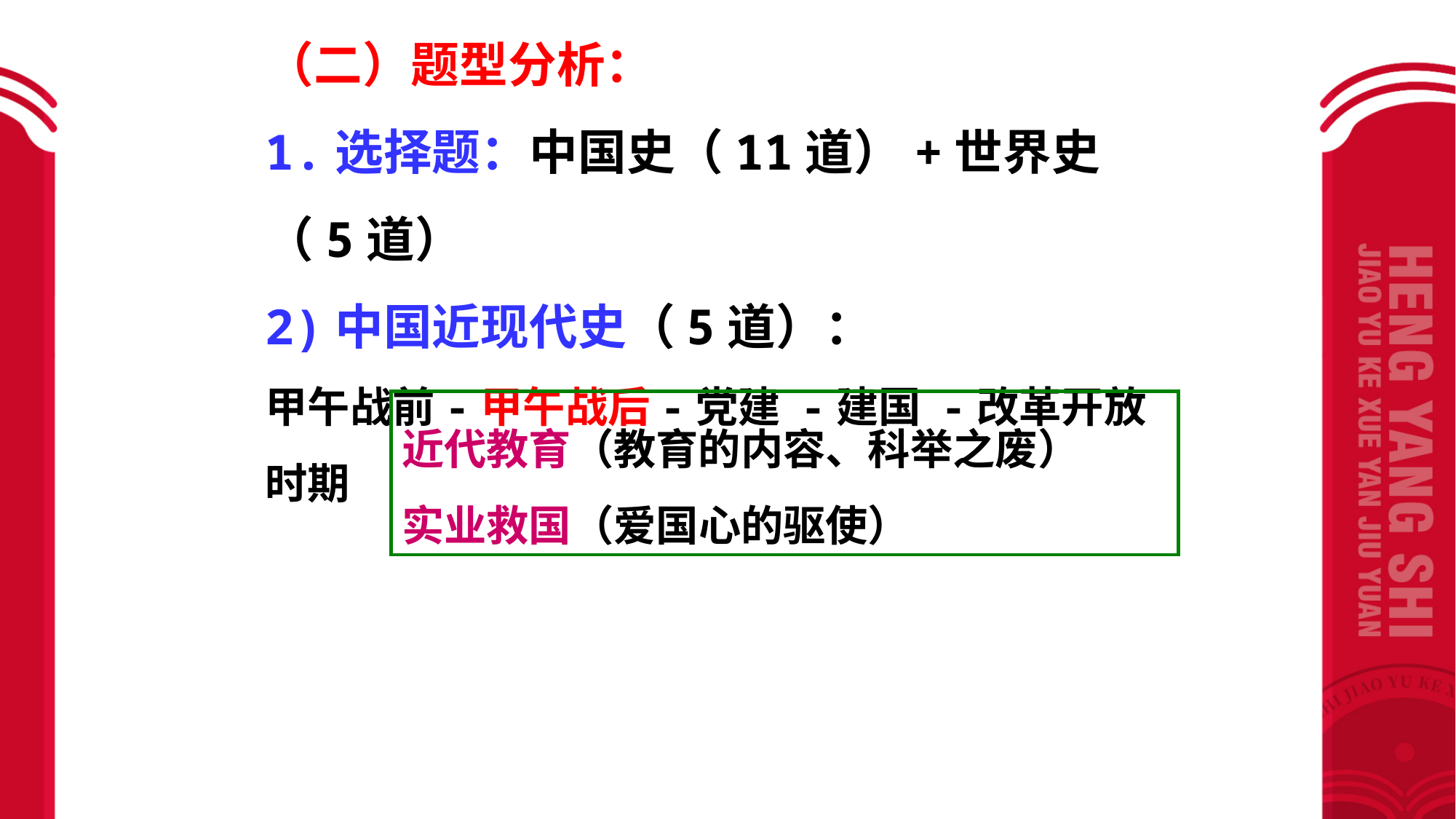

（二）题型分析：
1.选择题：中国史（11道）+世界史（5道）
2)中国近现代史（5道）：
甲午战前-甲午战后-党建 -建国 -改革开放时期
近代教育（教育的内容、科举之废）
实业救国（爱国心的驱使）